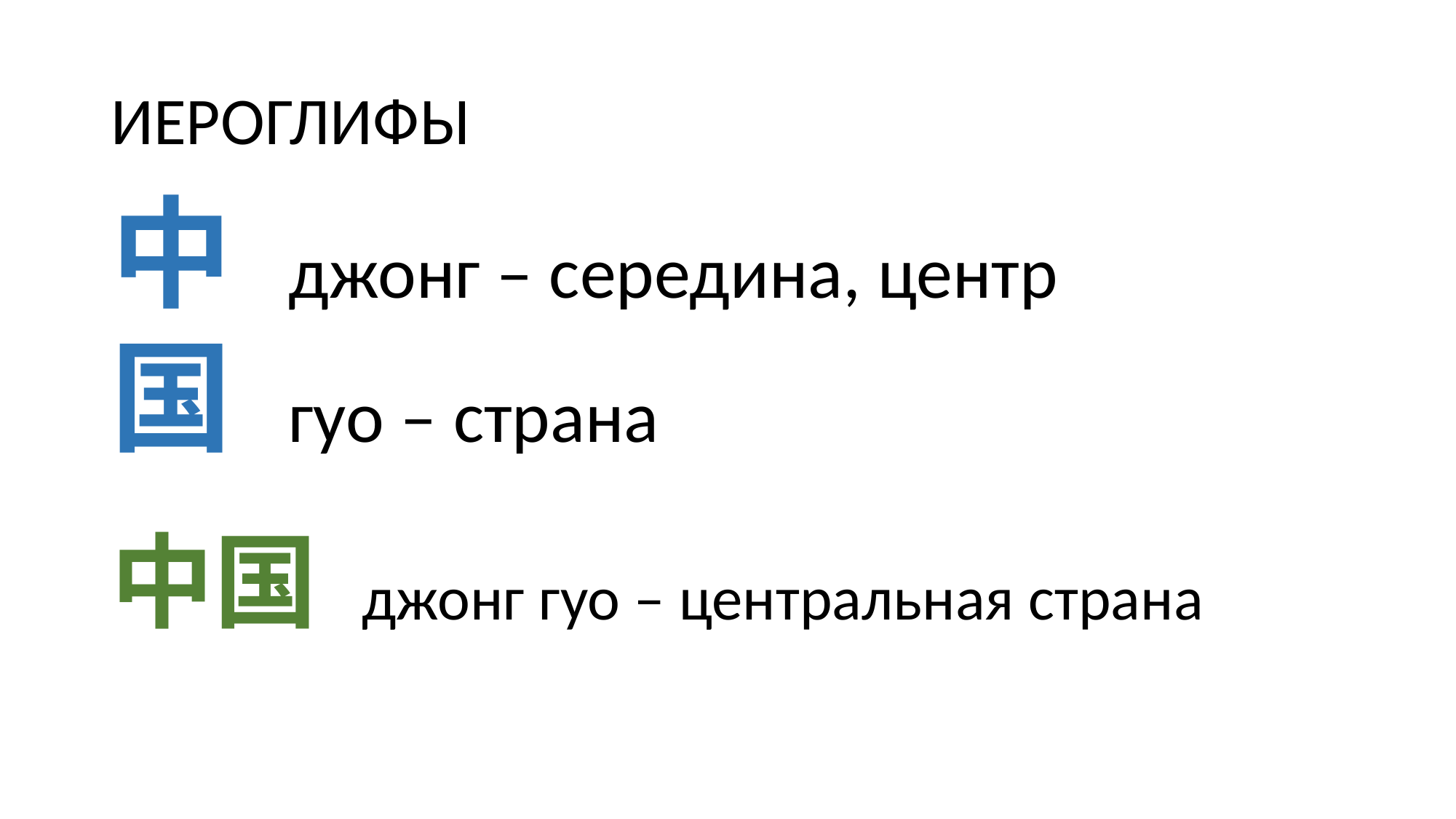

# ИЕРОГЛИФЫ
中 джонг – середина, центр
国 гуо – страна
中国 джонг гуо – центральная страна